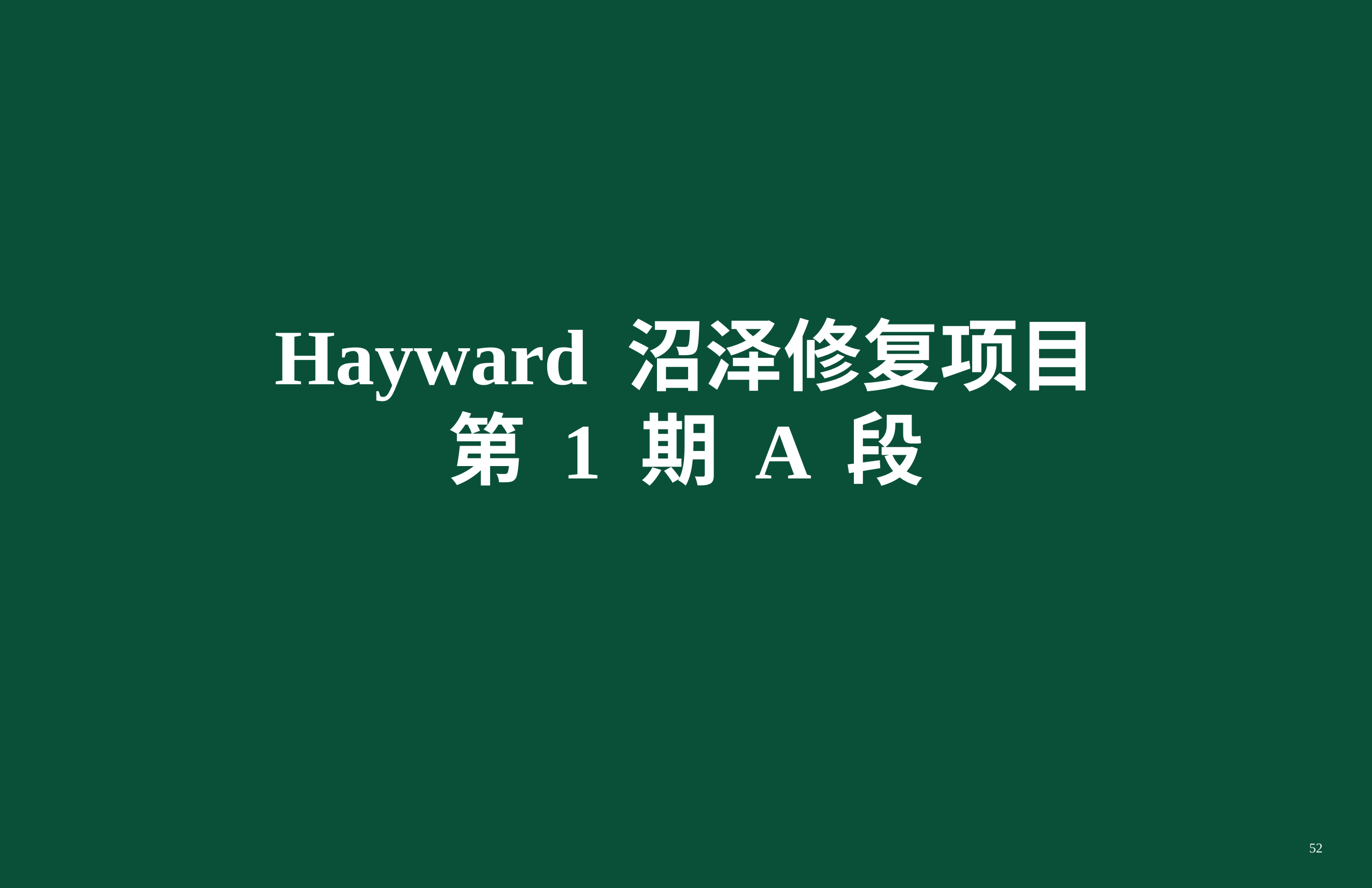

Hayward 沼泽修复项目
第 1 期 A 段

52